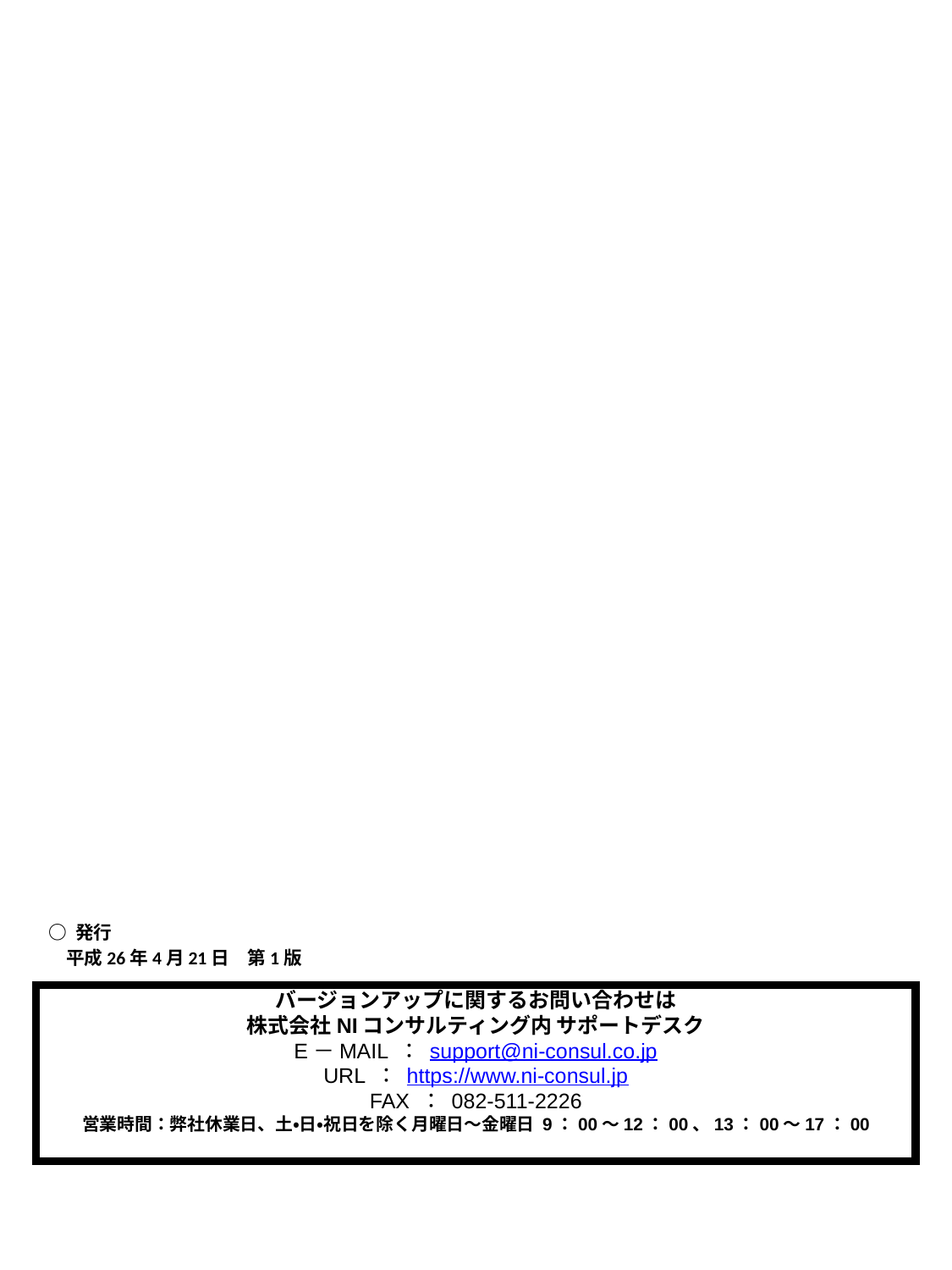

○ 発行
平成26年4月21日　第1版

バージョンアップに関するお問い合わせは
株式会社NIコンサルティング内 サポートデスク
E－MAIL ： support@ni-consul.co.jp
URL ： https://www.ni-consul.jp
FAX ： 082-511-2226
営業時間：弊社休業日、土・日・祝日を除く月曜日～金曜日 9：00～12：00、13：00～17：00